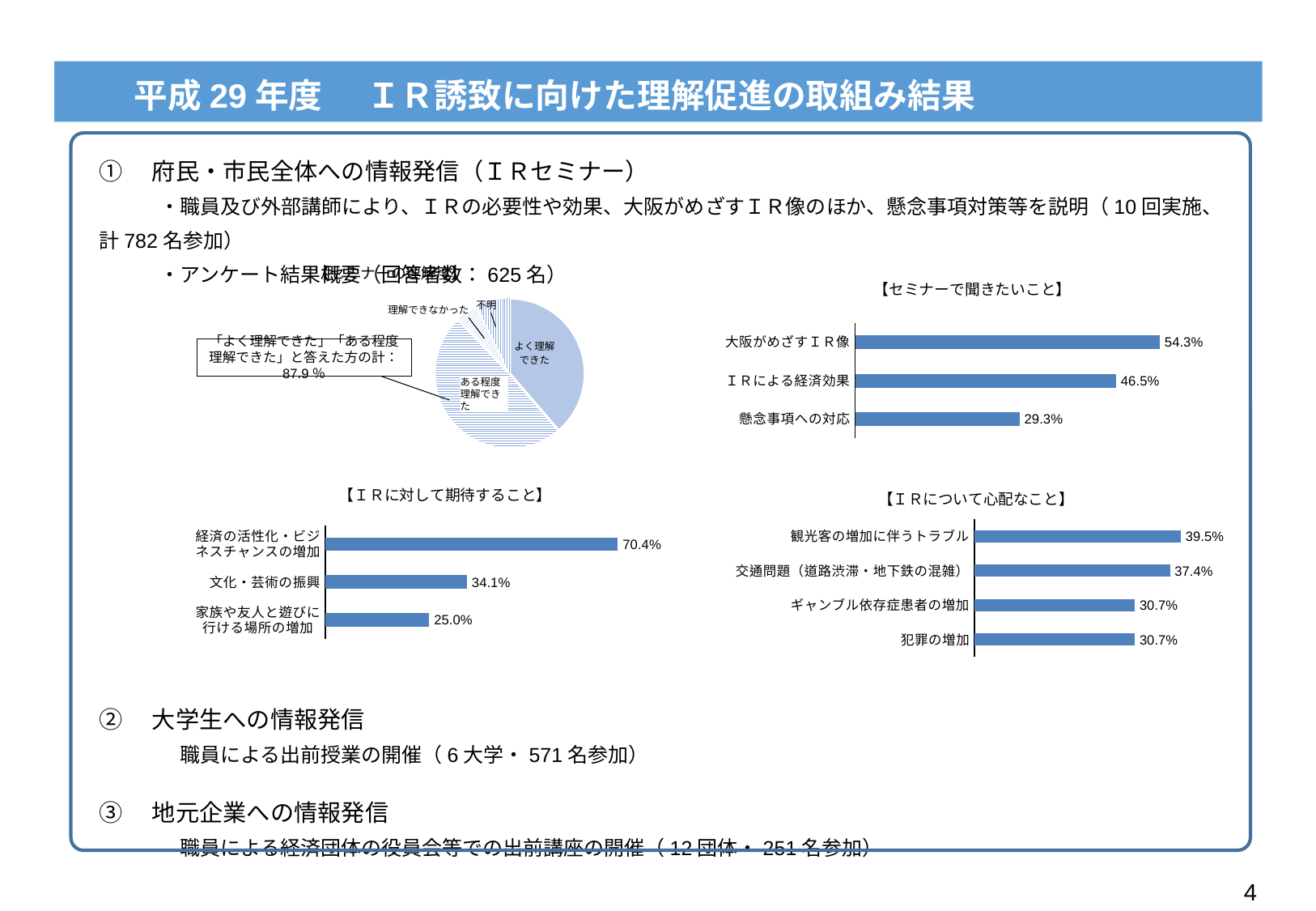

平成29年度　ＩＲ誘致に向けた理解促進の取組み結果

①　府民・市民全体への情報発信（ＩＲセミナー）
　　　・職員及び外部講師により、ＩＲの必要性や効果、大阪がめざすＩＲ像のほか、懸念事項対策等を説明（10回実施、計782名参加）
　　　・アンケート結果概要（回答者数：625名）

②　大学生への情報発信
　　　　職員による出前授業の開催（6大学・571名参加）

③　地元企業への情報発信
　　　　職員による経済団体の役員会等での出前講座の開催（12団体・251名参加）
【セミナーの理解度】

### Chart

| Category |  |  |
|---|---|---|
| よく理解できた・ある程度理解できた | None | 0.879 |
| よく理解できた | 0.387 | None |
| ある程度理解できた | 0.492 | None |
| その他計 | None | 0.121 |
| 理解できなかった | 0.049 | None |
| 不明 | 0.072 | None |

### Chart: 【セミナーで聞きたいこと】

| Category |  |
|---|---|
| 懸念事項への対応 | 0.293 |
| ＩＲによる経済効果 | 0.465 |
| 大阪がめざすＩＲ像 | 0.543 |
不明
理解できなかった
「よく理解できた」「ある程度理解できた」と答えた方の計：87.9％
ある程度
理解できた

### Chart: 【ＩＲに対して期待すること】

| Category |  |
|---|---|
| 家族や友人と遊びに
行ける場所の増加 | 0.25 |
| 文化・芸術の振興 | 0.341 |
| 経済の活性化・ビジ
ネスチャンスの増加 | 0.704 |

### Chart: 【ＩＲについて心配なこと】

| Category |  |
|---|---|
| 犯罪の増加 | 0.307 |
| ギャンブル依存症患者の増加 | 0.307 |
| 交通問題（道路渋滞・地下鉄の混雑） | 0.374 |
| 観光客の増加に伴うトラブル | 0.395 |
4